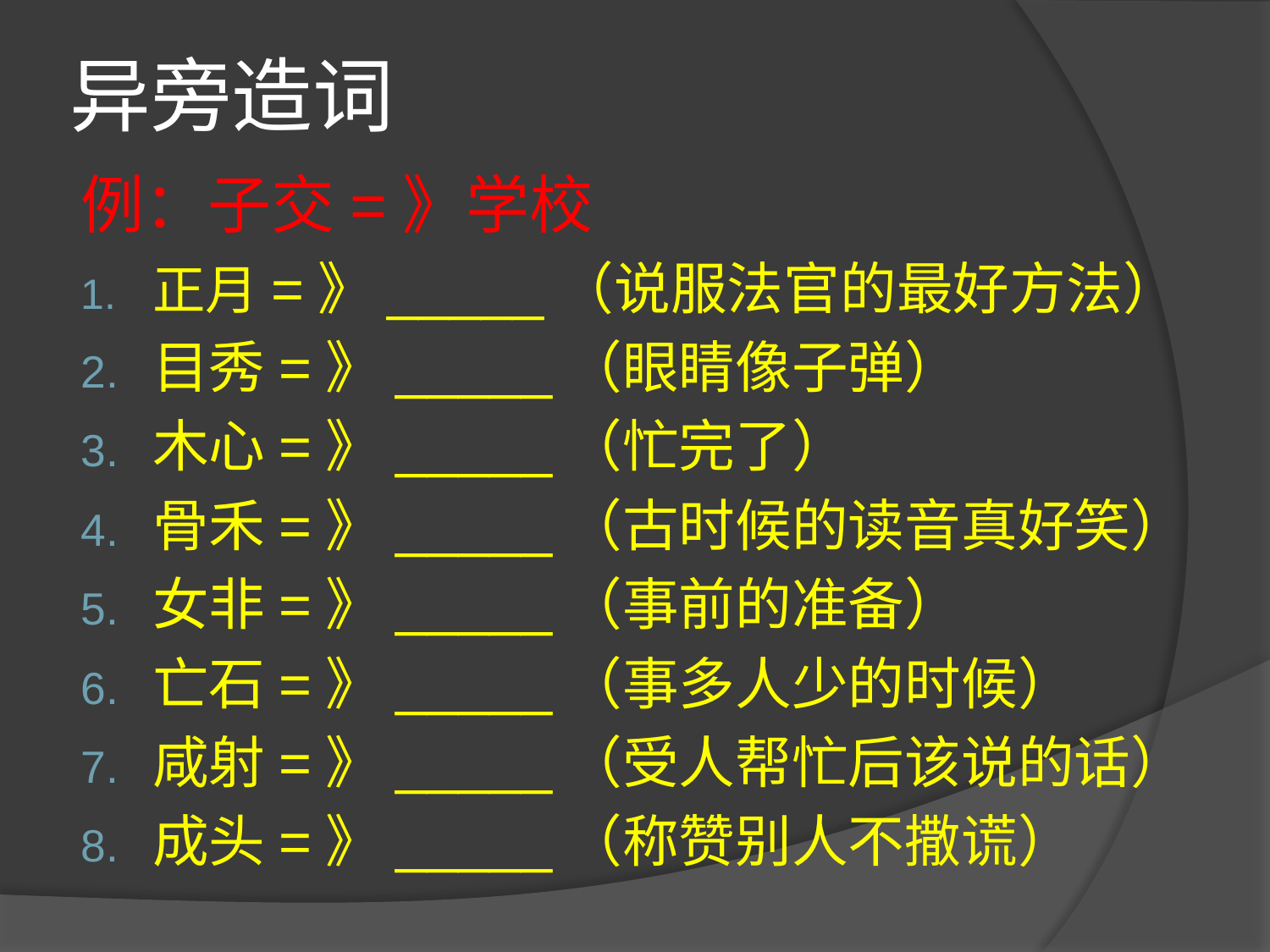

# 异旁造词
例：子交=》学校
正月=》_____（说服法官的最好方法）
目秀=》_____（眼睛像子弹）
木心=》_____（忙完了）
骨禾=》_____（古时候的读音真好笑）
女非=》_____（事前的准备）
亡石=》_____（事多人少的时候）
咸射=》_____（受人帮忙后该说的话）
成头=》_____（称赞别人不撒谎）